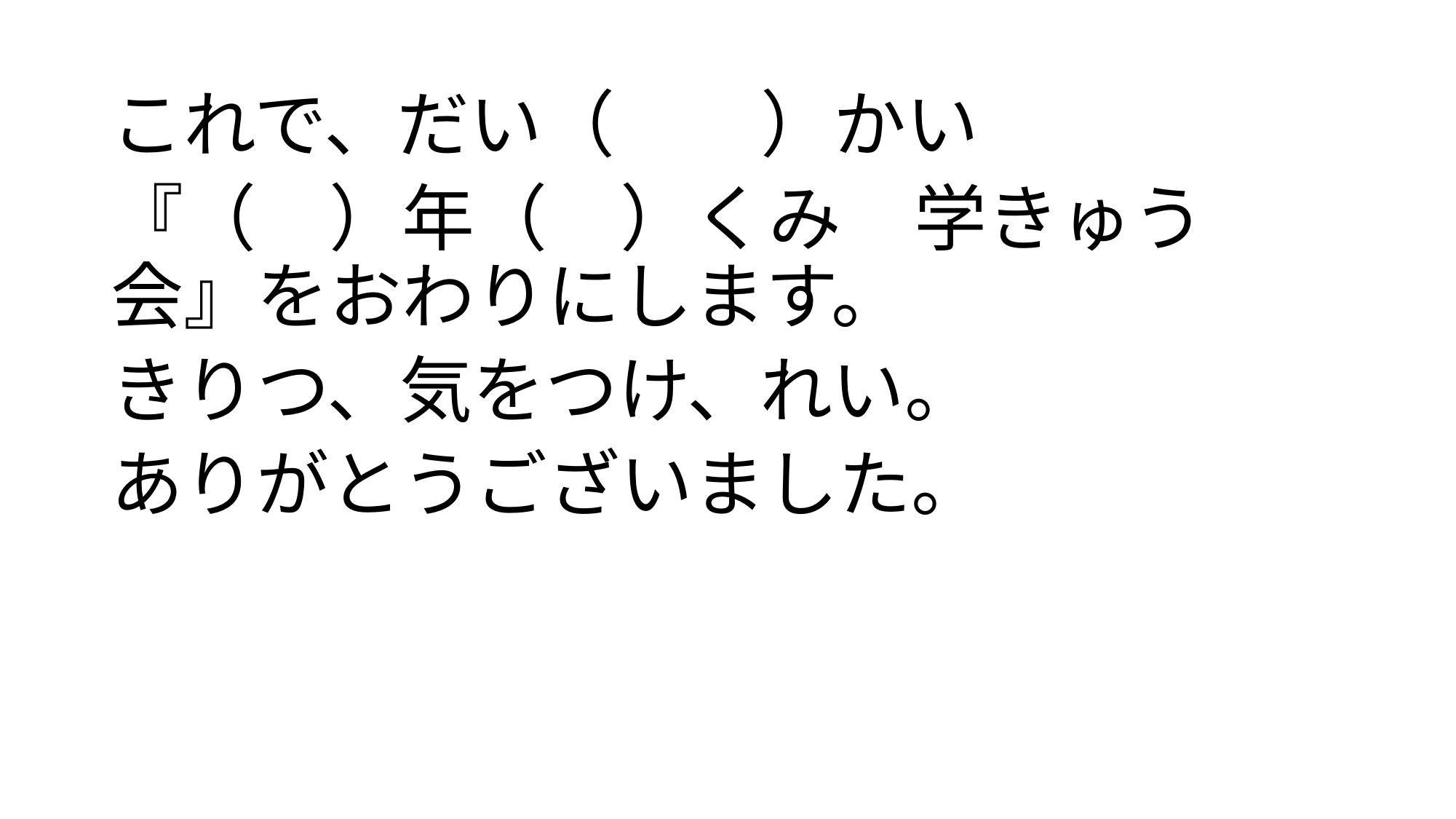

これで、だい（　　）かい
『（　）年（　）くみ　学きゅう会』をおわりにします。
きりつ、気をつけ、れい。
ありがとうございました。